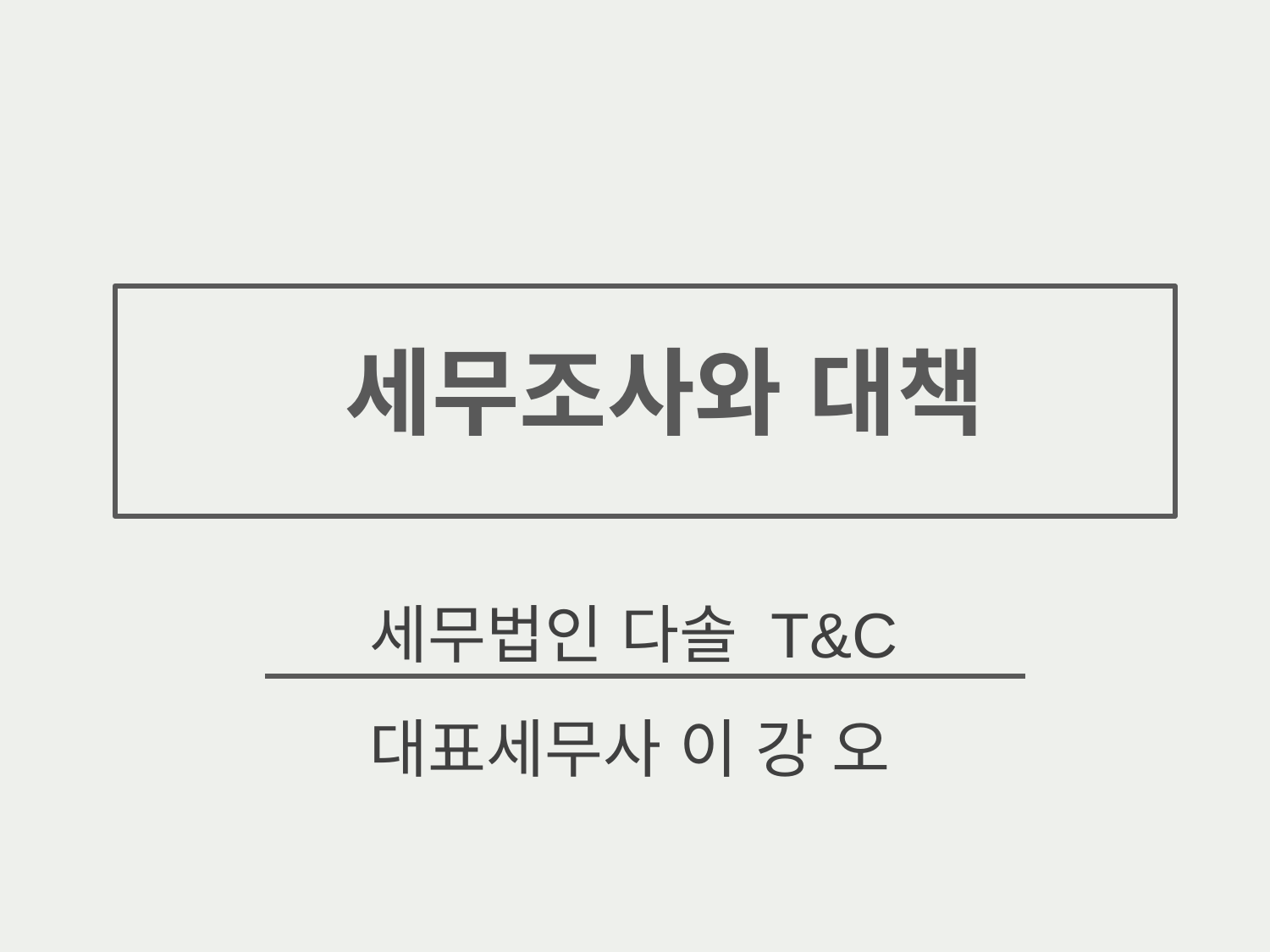

세무조사와 대책
세무법인 다솔 T&C
대표세무사 이 강 오